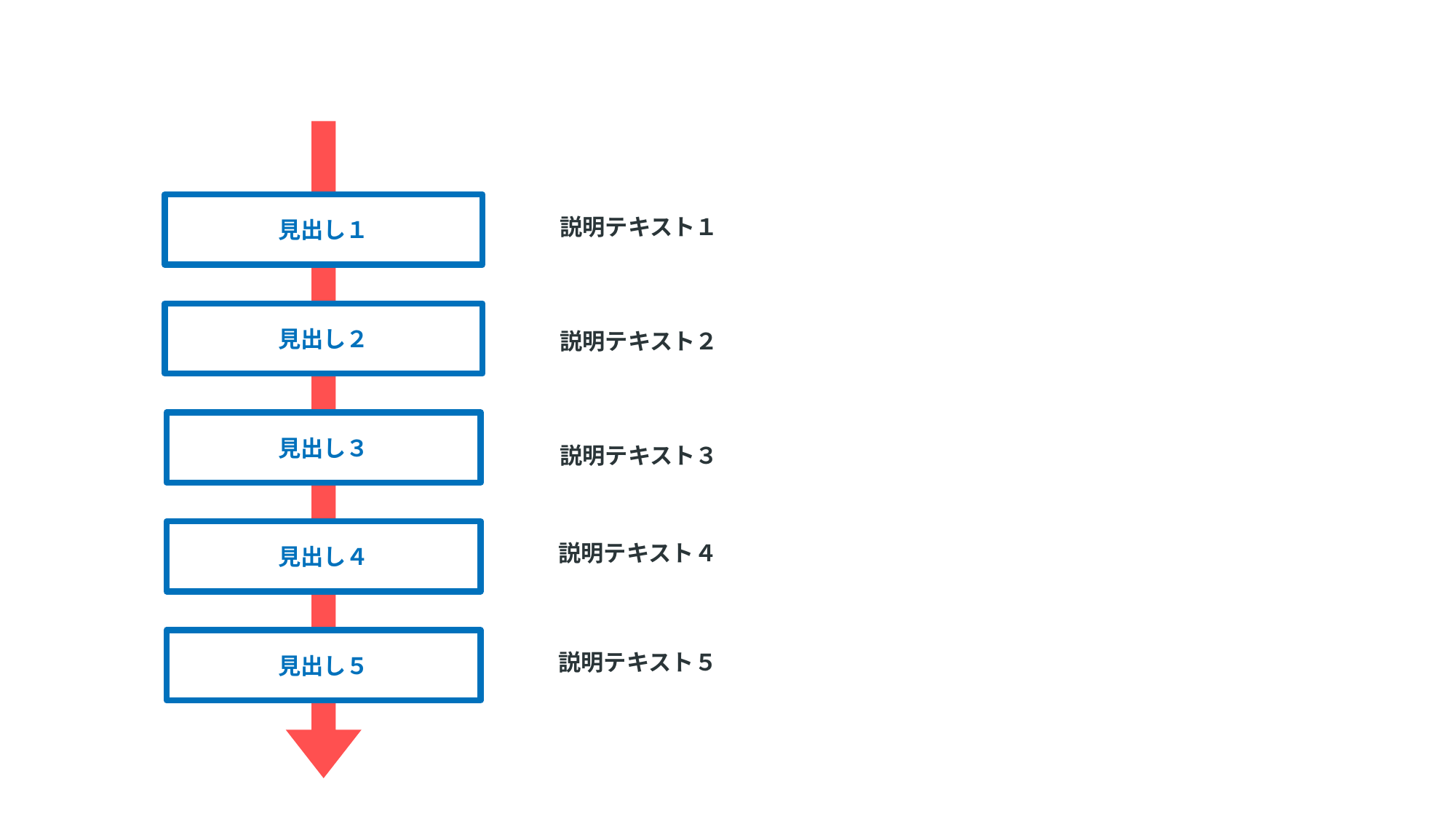

見出し１
説明テキスト１
見出し２
説明テキスト２

見出し３
説明テキスト３
見出し４
説明テキスト４
見出し５
説明テキスト５